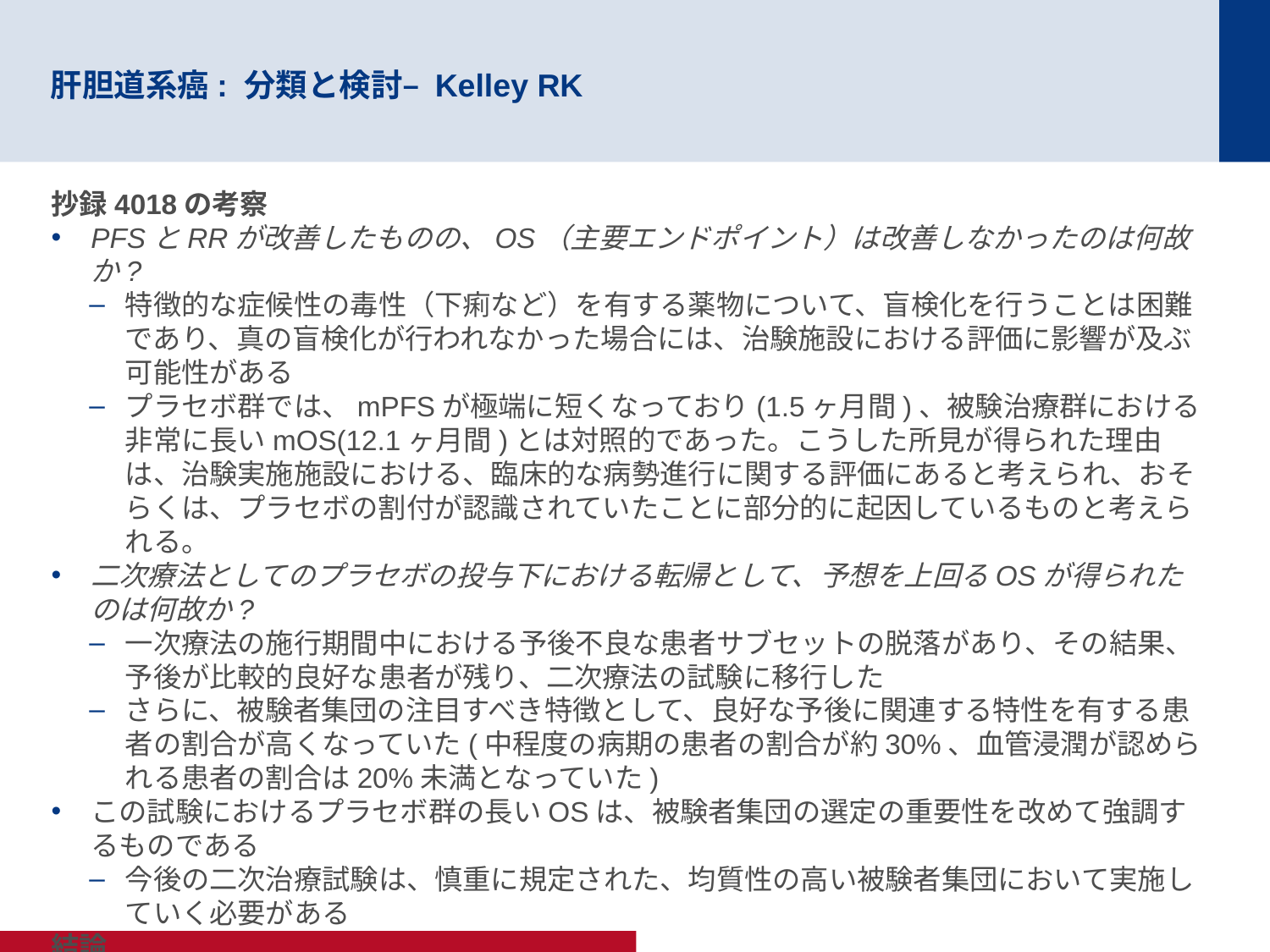

# 肝胆道系癌: 分類と検討– Kelley RK
抄録4018の考察
PFSとRRが改善したものの、OS（主要エンドポイント）は改善しなかったのは何故か?
特徴的な症候性の毒性（下痢など）を有する薬物について、盲検化を行うことは困難であり、真の盲検化が行われなかった場合には、治験施設における評価に影響が及ぶ可能性がある
プラセボ群では、mPFSが極端に短くなっており(1.5ヶ月間)、被験治療群における非常に長いmOS(12.1ヶ月間)とは対照的であった。こうした所見が得られた理由は、治験実施施設における、臨床的な病勢進行に関する評価にあると考えられ、おそらくは、プラセボの割付が認識されていたことに部分的に起因しているものと考えられる。
二次療法としてのプラセボの投与下における転帰として、予想を上回るOSが得られたのは何故か?
一次療法の施行期間中における予後不良な患者サブセットの脱落があり、その結果、予後が比較的良好な患者が残り、二次療法の試験に移行した
さらに、被験者集団の注目すべき特徴として、良好な予後に関連する特性を有する患者の割合が高くなっていた(中程度の病期の患者の割合が約30%、血管浸潤が認められる患者の割合は20%未満となっていた)
この試験におけるプラセボ群の長いOSは、被験者集団の選定の重要性を改めて強調するものである
今後の二次治療試験は、慎重に規定された、均質性の高い被験者集団において実施していく必要がある
結論
日本人患者のコホートにおいて、S-1はOSを改善しなかったが、現在の二次治療の施行下におけるHCC患者の転帰に関して、重要な所見をもたらした